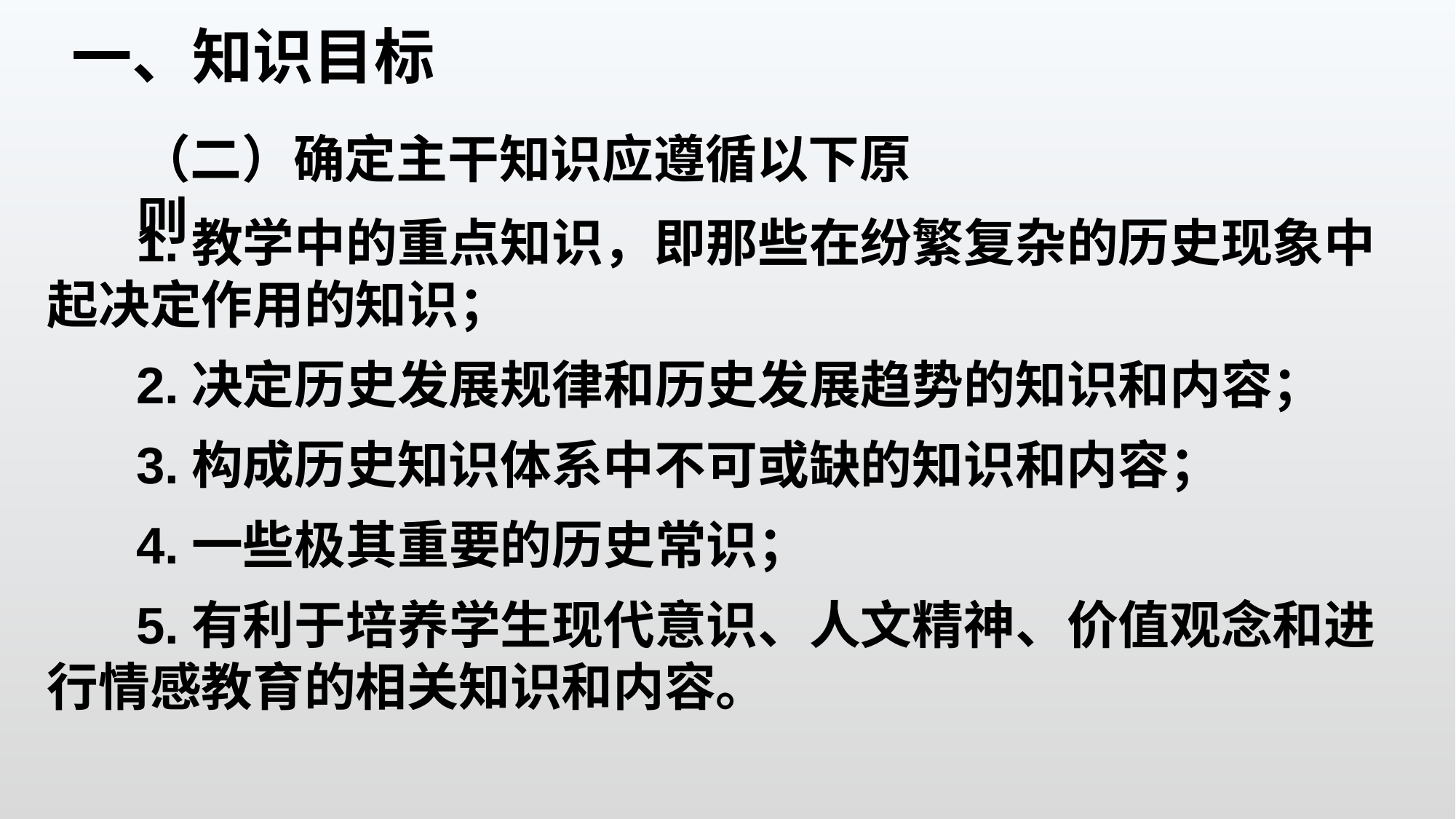

一、知识目标
（二）确定主干知识应遵循以下原则
1.教学中的重点知识，即那些在纷繁复杂的历史现象中起决定作用的知识；
2.决定历史发展规律和历史发展趋势的知识和内容；
3.构成历史知识体系中不可或缺的知识和内容；
4.一些极其重要的历史常识；
5.有利于培养学生现代意识、人文精神、价值观念和进行情感教育的相关知识和内容。